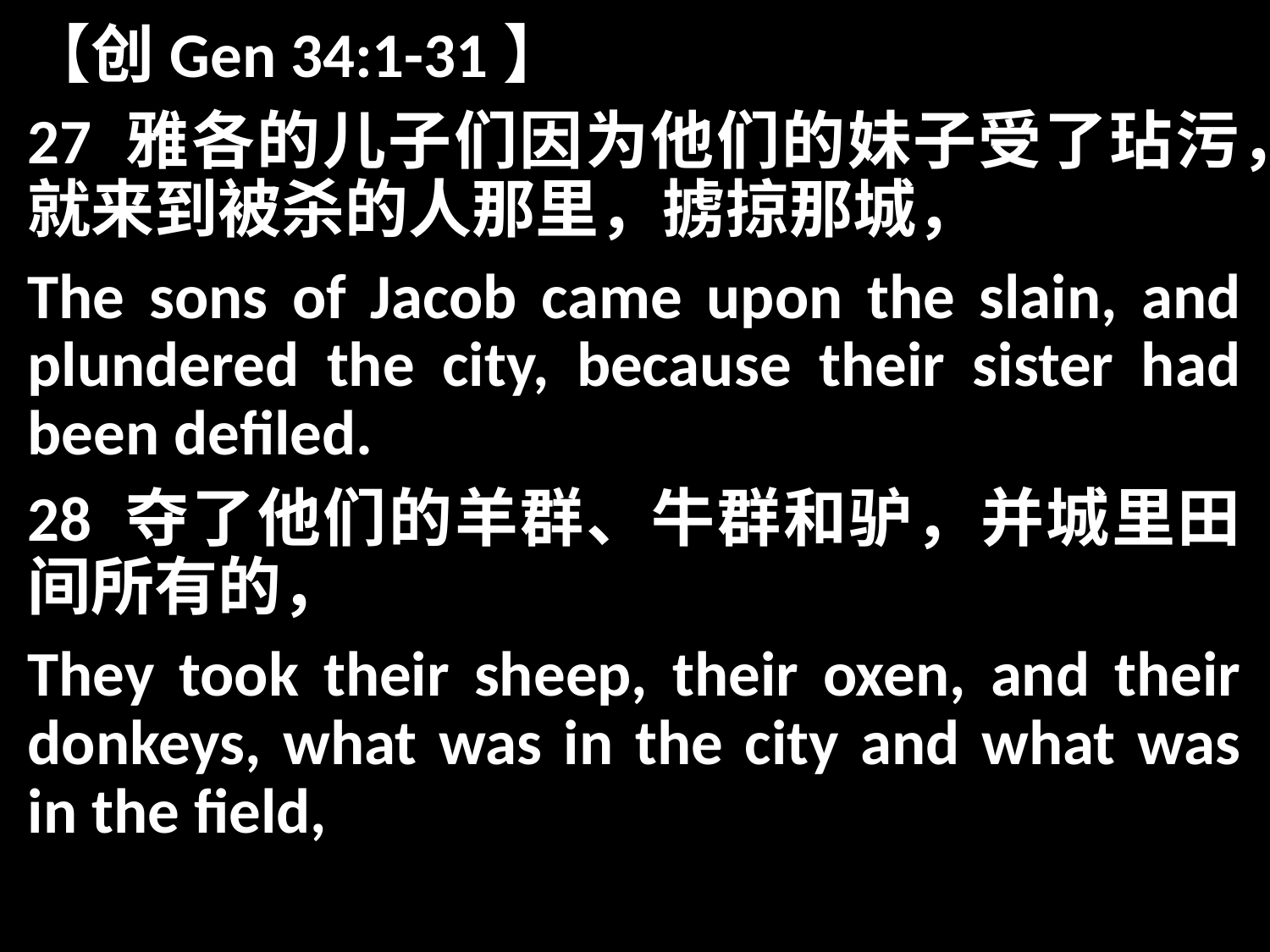

【创Gen 34:1-31】
27 雅各的儿子们因为他们的妹子受了玷污，就来到被杀的人那里，掳掠那城，
The sons of Jacob came upon the slain, and plundered the city, because their sister had been defiled.
28 夺了他们的羊群、牛群和驴，并城里田间所有的，
They took their sheep, their oxen, and their donkeys, what was in the city and what was in the field,